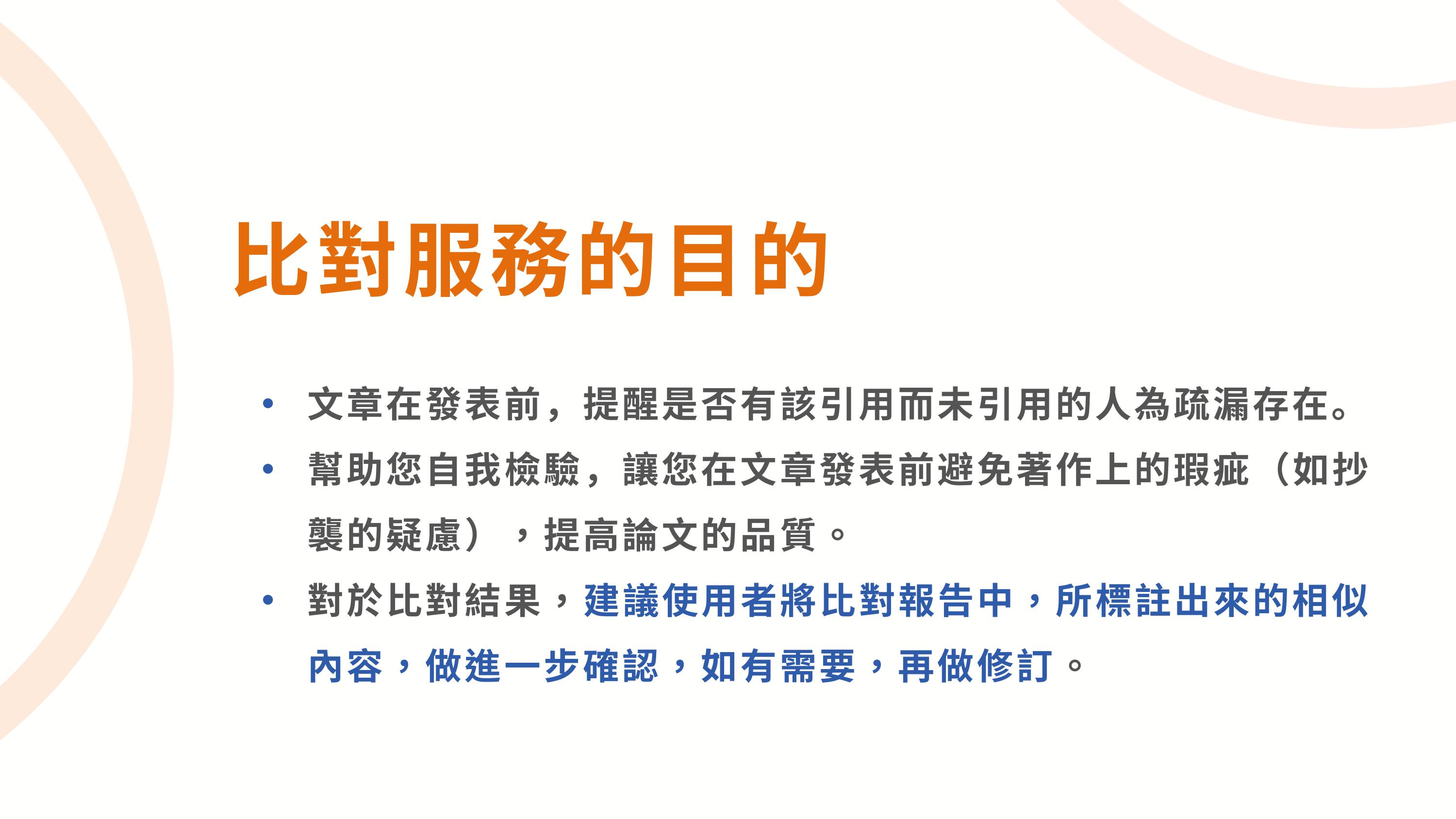

比對服務的目的
文章在發表前，提醒是否有該引用而未引用的人為疏漏存在。
幫助您自我檢驗，讓您在文章發表前避免著作上的瑕疵（如抄襲的疑慮），提高論文的品質。
對於比對結果，建議使用者將比對報告中，所標註出來的相似內容，做進一步確認，如有需要，再做修訂。